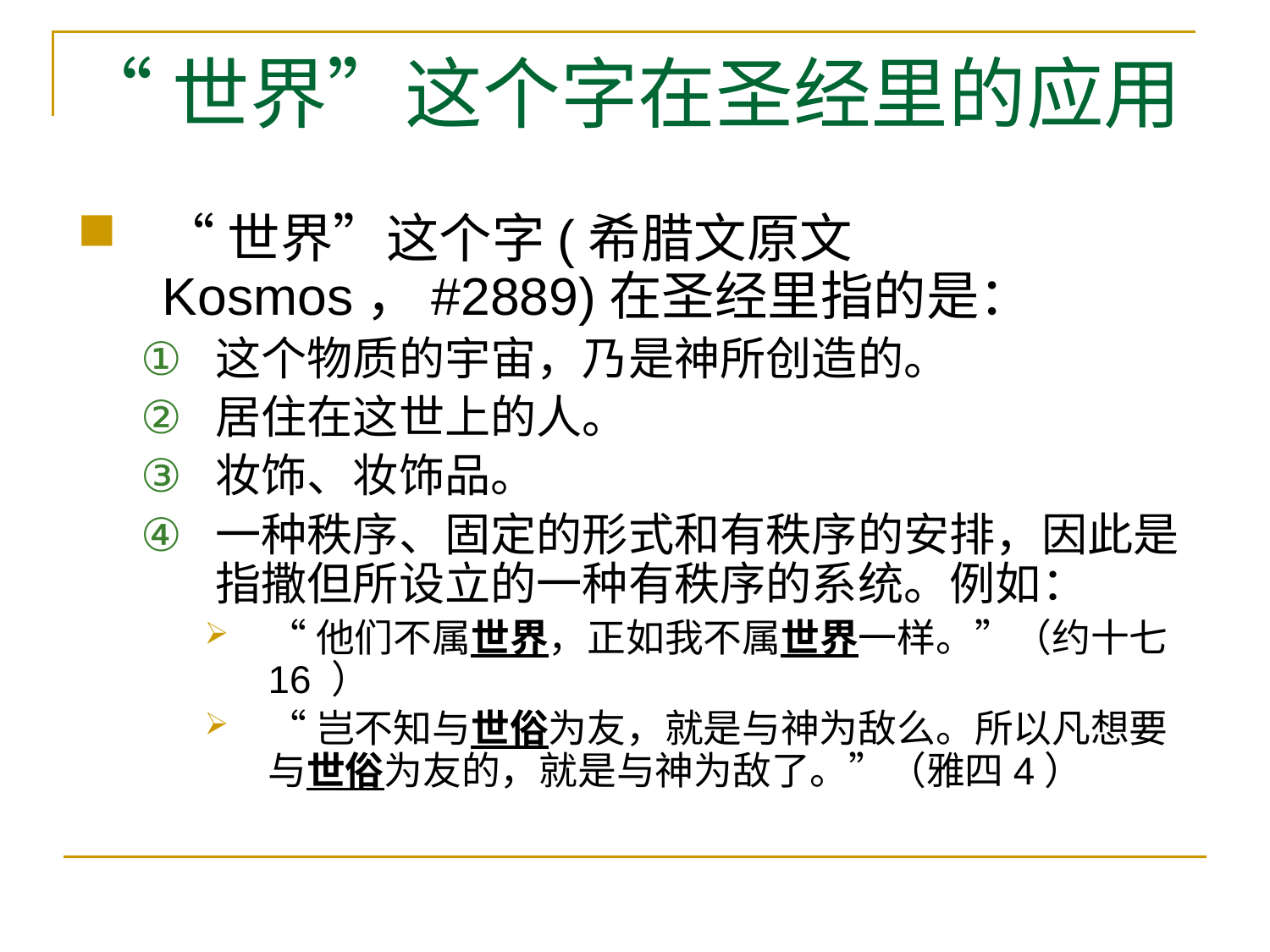

# “世界”这个字在圣经里的应用
“世界”这个字(希腊文原文Kosmos，#2889)在圣经里指的是：
这个物质的宇宙，乃是神所创造的。
居住在这世上的人。
妆饰、妆饰品。
一种秩序、固定的形式和有秩序的安排，因此是指撒但所设立的一种有秩序的系统。例如：
“他们不属世界，正如我不属世界一样。”（约十七16 ）
“岂不知与世俗为友，就是与神为敌么。所以凡想要与世俗为友的，就是与神为敌了。”（雅四4）